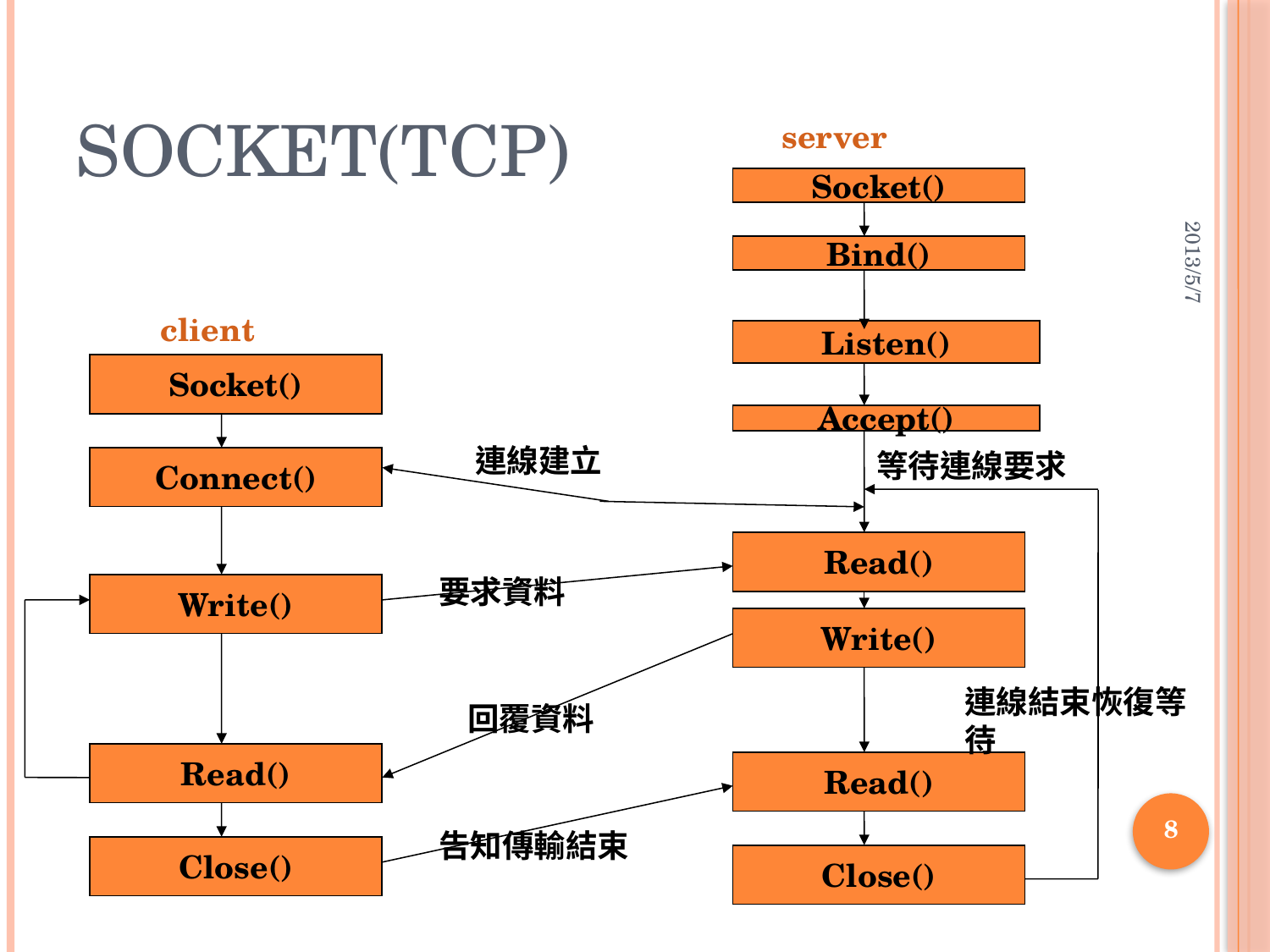

# Socket(TCP)
server
Socket()

Bind()

client
Listen()
Socket()

Accept()

連線建立
等待連線要求
Connect()

Read()

要求資料
Write()

Write()

連線結束恢復等待
回覆資料
Read()
Read()

告知傳輸結束
Close()
Close()

2013/5/7
8